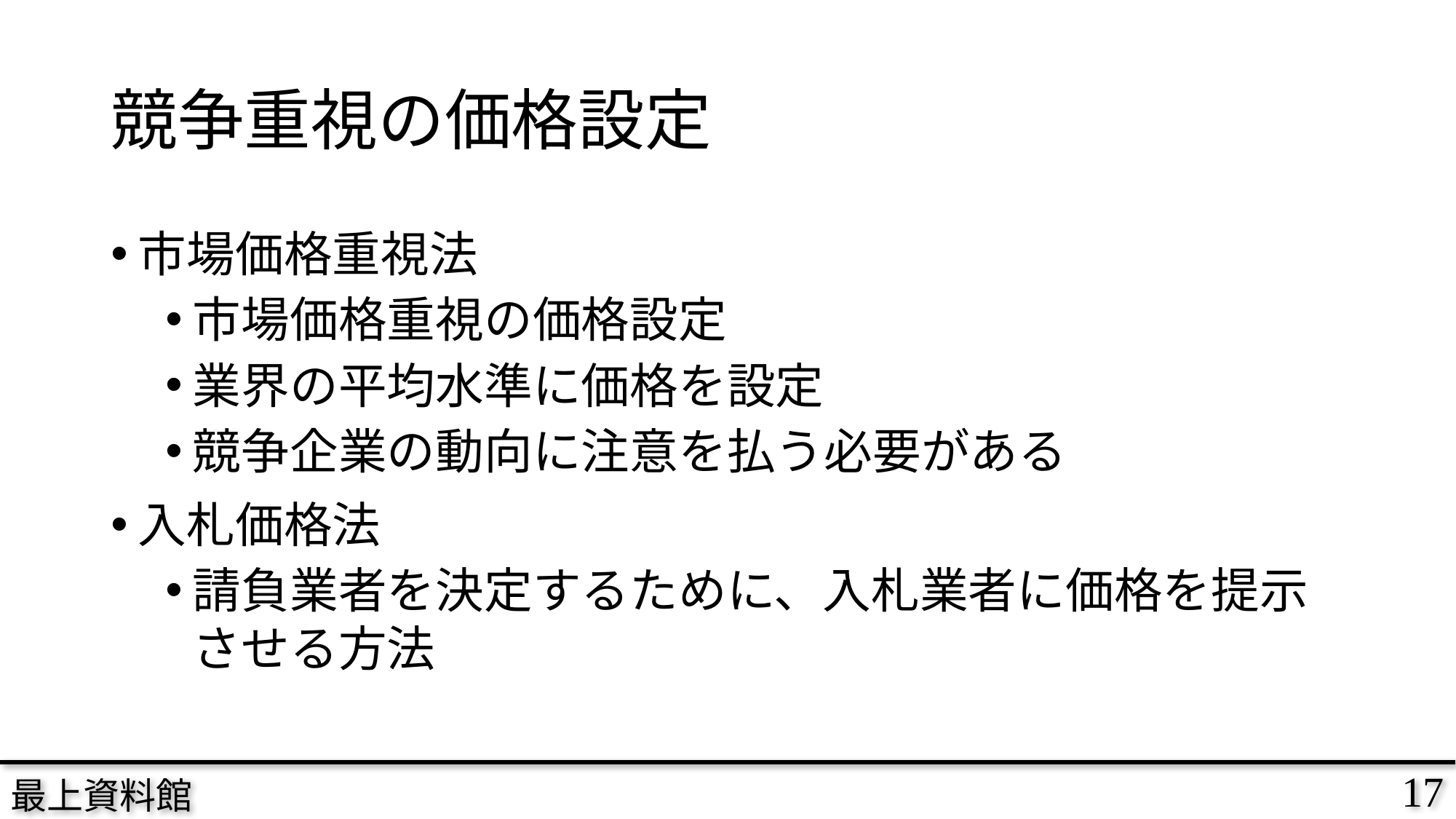

# 競争重視の価格設定
市場価格重視法
市場価格重視の価格設定
業界の平均水準に価格を設定
競争企業の動向に注意を払う必要がある
入札価格法
請負業者を決定するために、入札業者に価格を提示させる方法